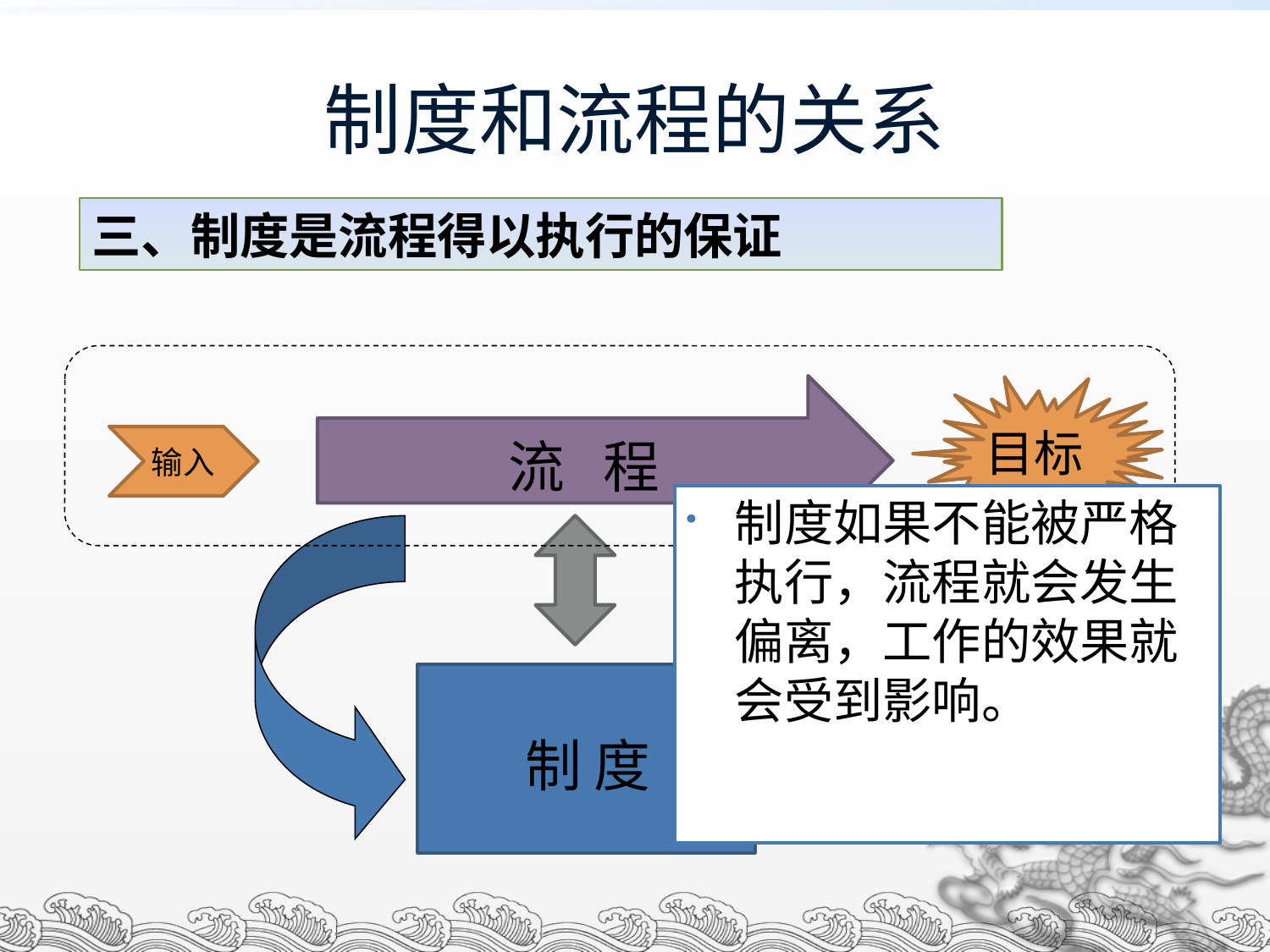

制度和流程的关系
三、制度是流程得以执行的保证

目标
流   程

输入
制度如果不能被严格执行，流程就会发生偏离，工作的效果就会受到影响。

 制 度